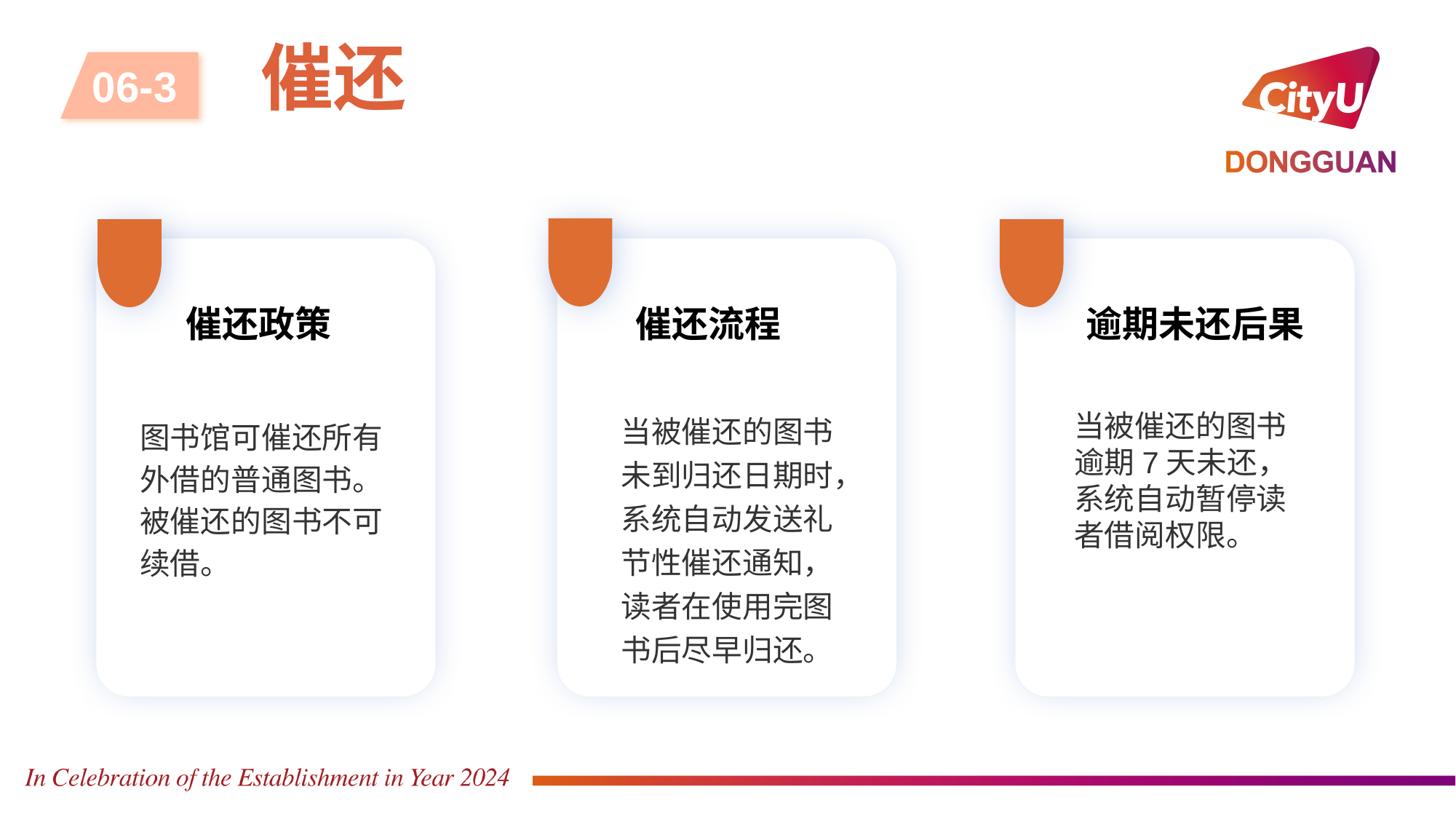

# 催还
06-3

催还流程
当被催还的图书未到归还日期时，系统自动发送礼节性催还通知，读者在使用完图书后尽早归还。

催还政策
图书馆可催还所有外借的普通图书。被催还的图书不可续借。

逾期未还后果
当被催还的图书逾期7天未还，系统自动暂停读者借阅权限。